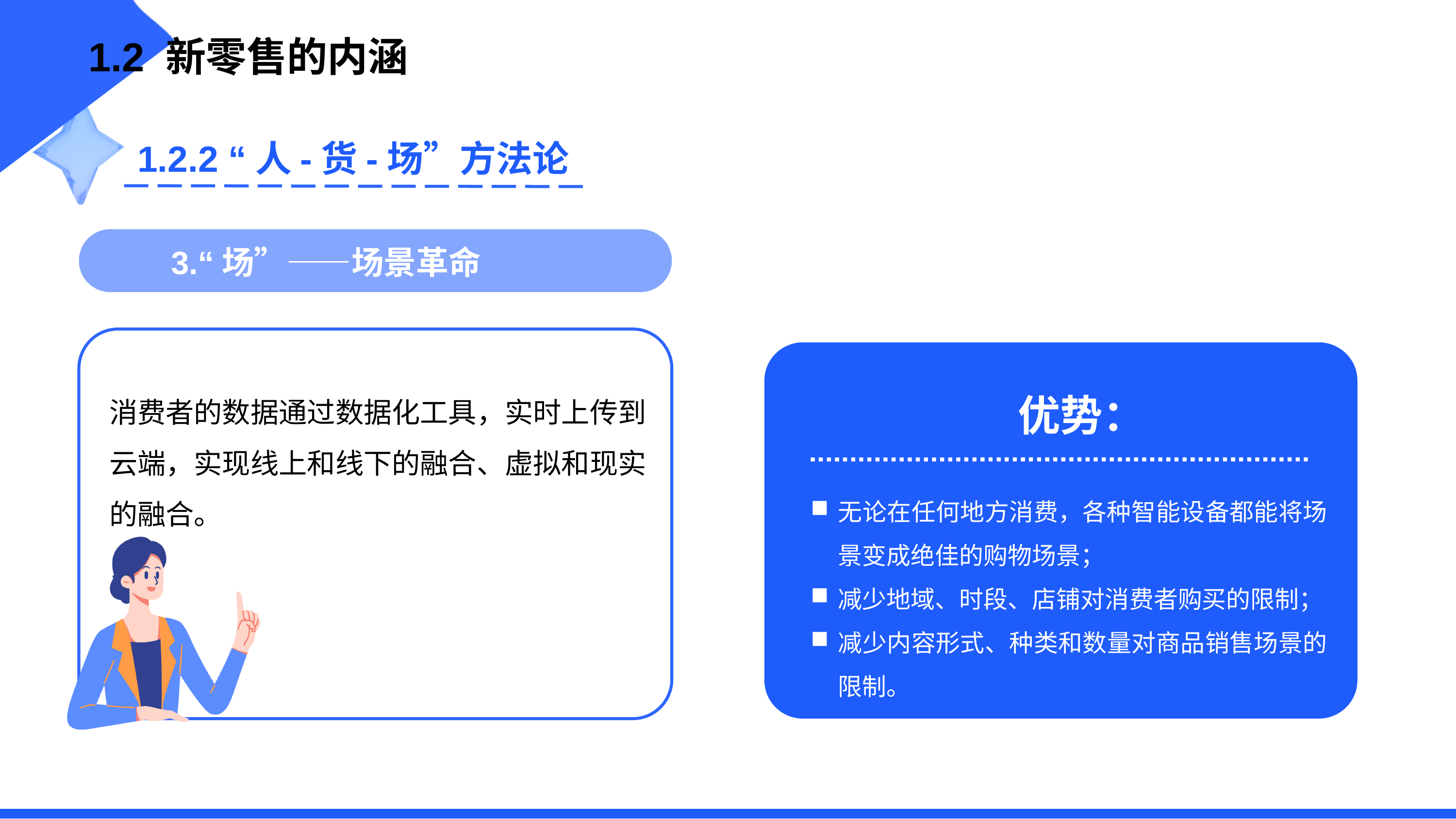

1.2 新零售的内涵

1.2.2 “人-货-场”方法论

3.“场”——场景革命

优势：

无论在任何地方消费，各种智能设备都能将场景变成绝佳的购物场景；
减少地域、时段、店铺对消费者购买的限制；
减少内容形式、种类和数量对商品销售场景的限制。
消费者的数据通过数据化工具，实时上传到云端，实现线上和线下的融合、虚拟和现实的融合。